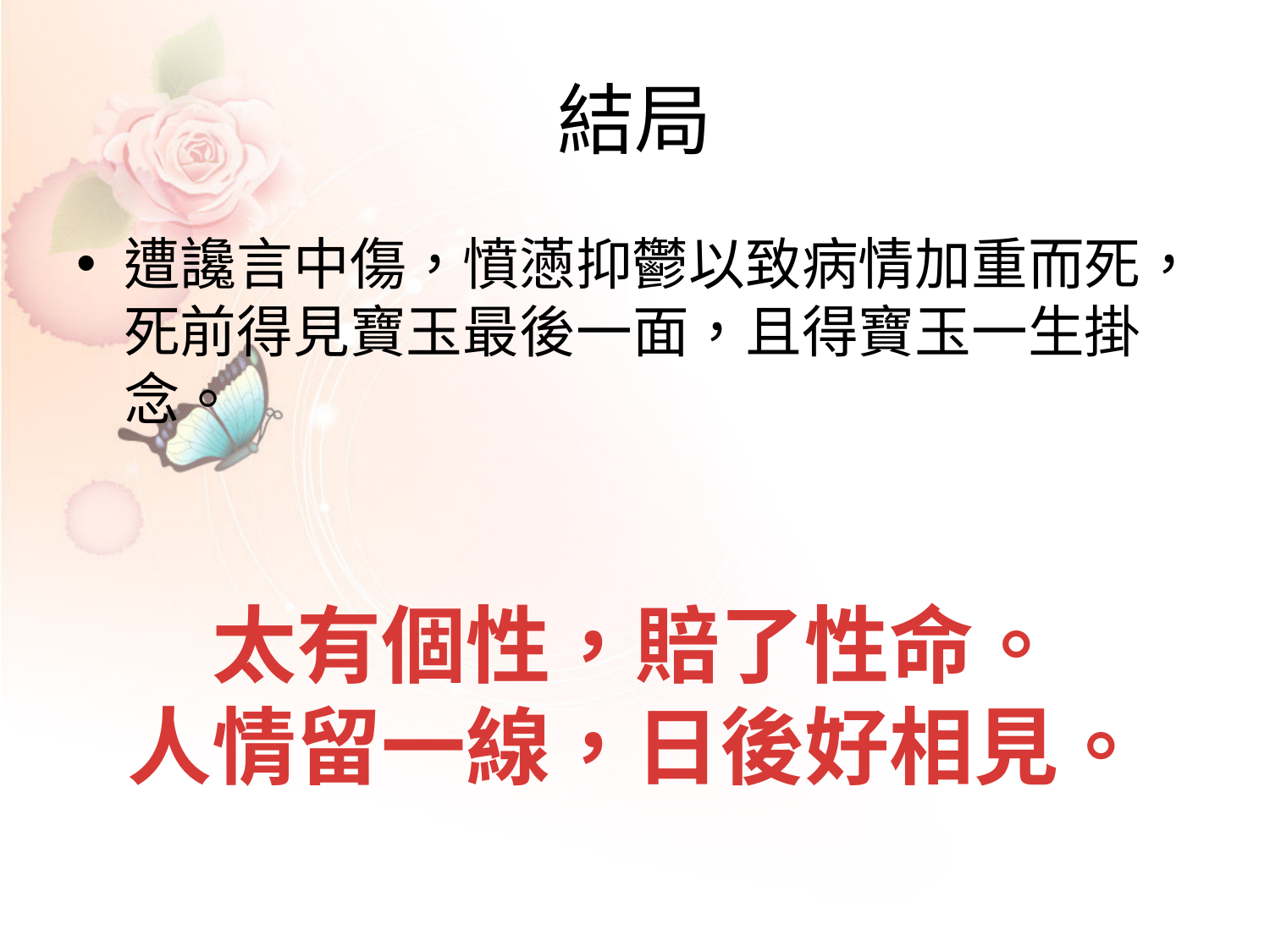

# 結局
遭讒言中傷，憤懣抑鬱以致病情加重而死，死前得見寶玉最後一面，且得寶玉一生掛念。

太有個性，賠了性命。
人情留一線，日後好相見。